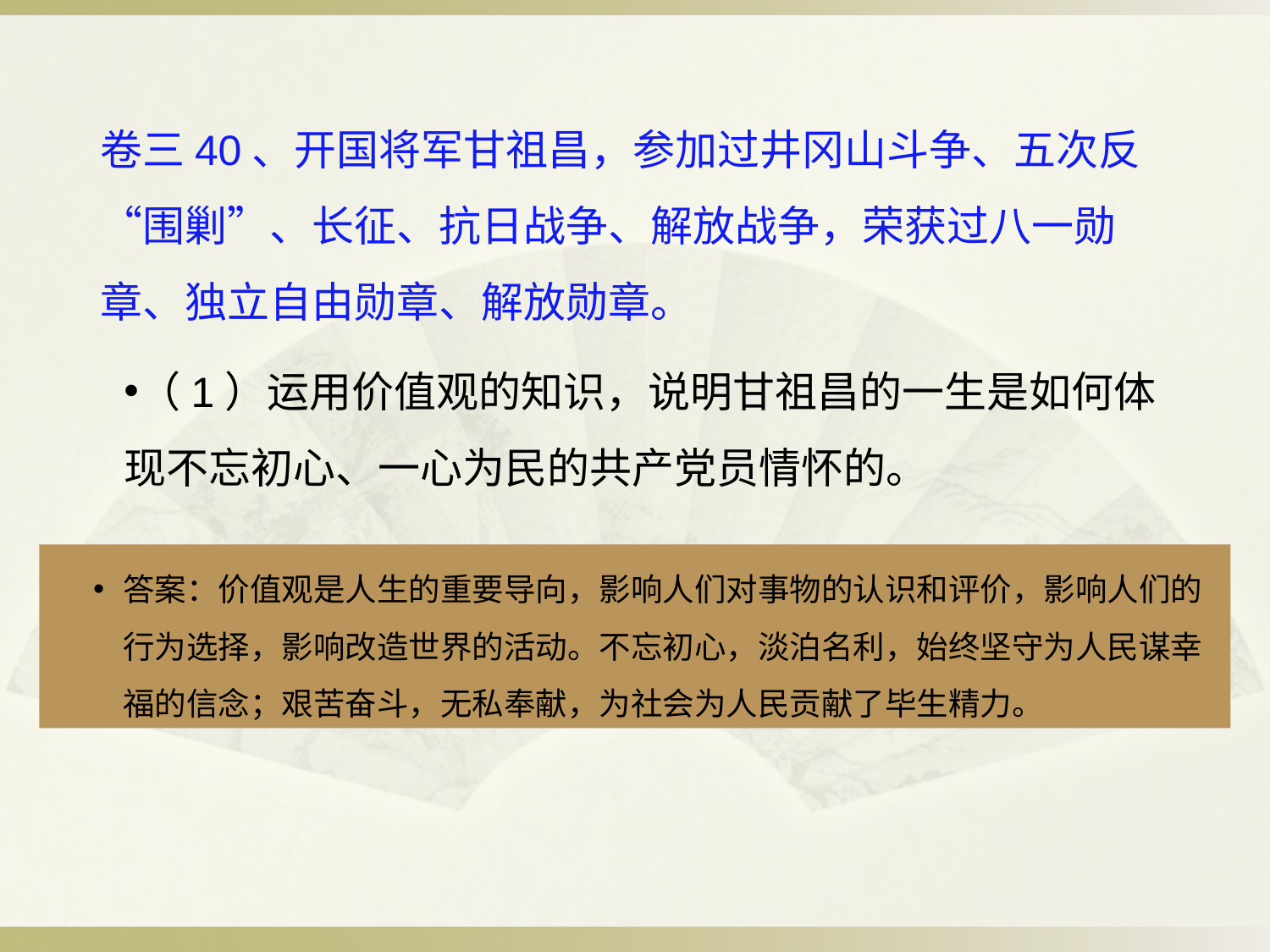

卷三40、开国将军甘祖昌，参加过井冈山斗争、五次反“围剿”、长征、抗日战争、解放战争，荣获过八一勋章、独立自由勋章、解放勋章。
（1）运用价值观的知识，说明甘祖昌的一生是如何体现不忘初心、一心为民的共产党员情怀的。

答案：价值观是人生的重要导向，影响人们对事物的认识和评价，影响人们的行为选择，影响改造世界的活动。不忘初心，淡泊名利，始终坚守为人民谋幸福的信念；艰苦奋斗，无私奉献，为社会为人民贡献了毕生精力。